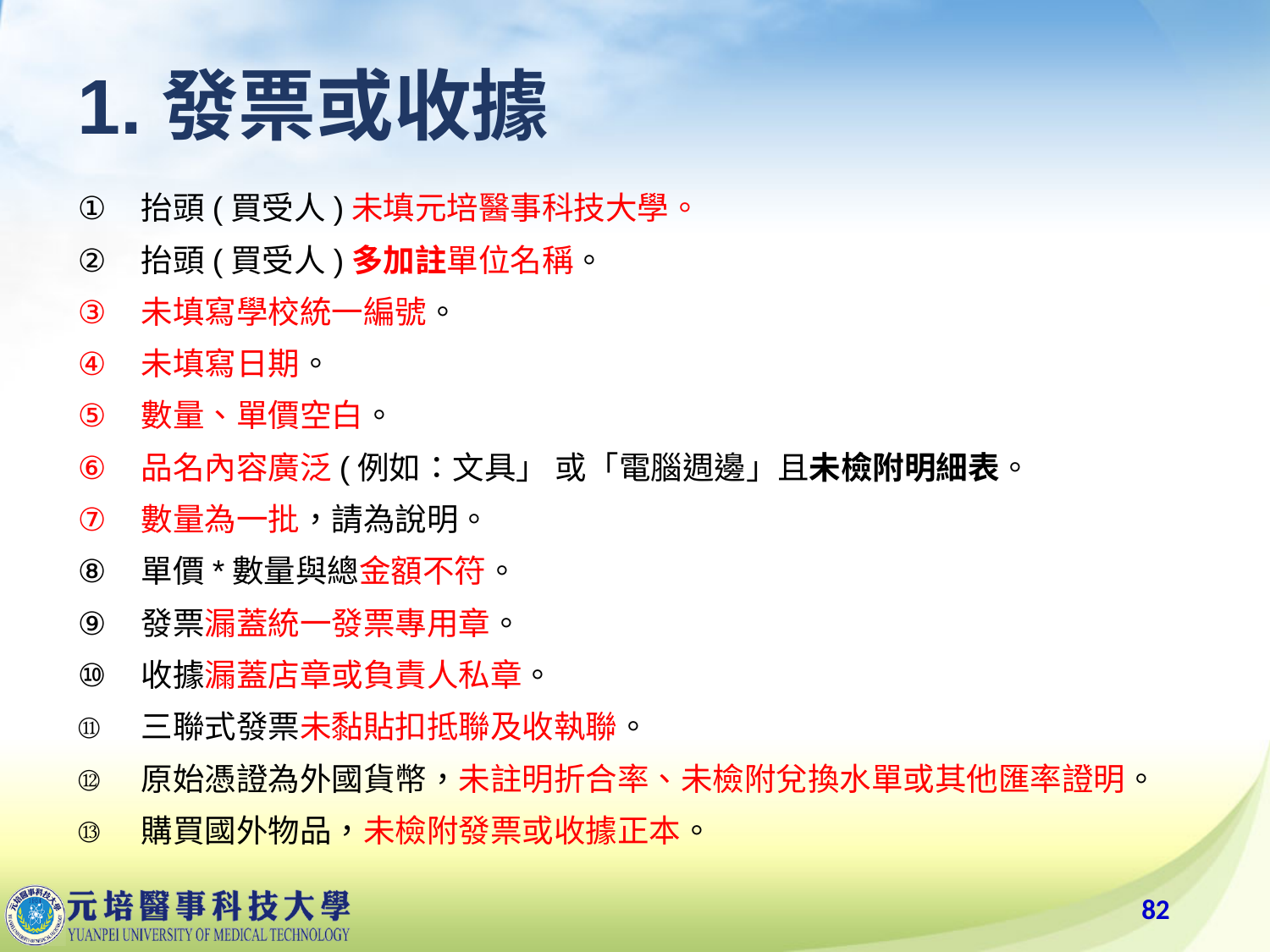

# 1.發票或收據
抬頭(買受人)未填元培醫事科技大學。
抬頭(買受人)多加註單位名稱。
未填寫學校統一編號。
未填寫日期。
數量、單價空白。
品名內容廣泛(例如：文具」 或「電腦週邊」且未檢附明細表。
數量為一批，請為說明。
單價*數量與總金額不符。
發票漏蓋統一發票專用章。
收據漏蓋店章或負責人私章。
三聯式發票未黏貼扣抵聯及收執聯。
原始憑證為外國貨幣，未註明折合率、未檢附兌換水單或其他匯率證明。
購買國外物品，未檢附發票或收據正本。

82